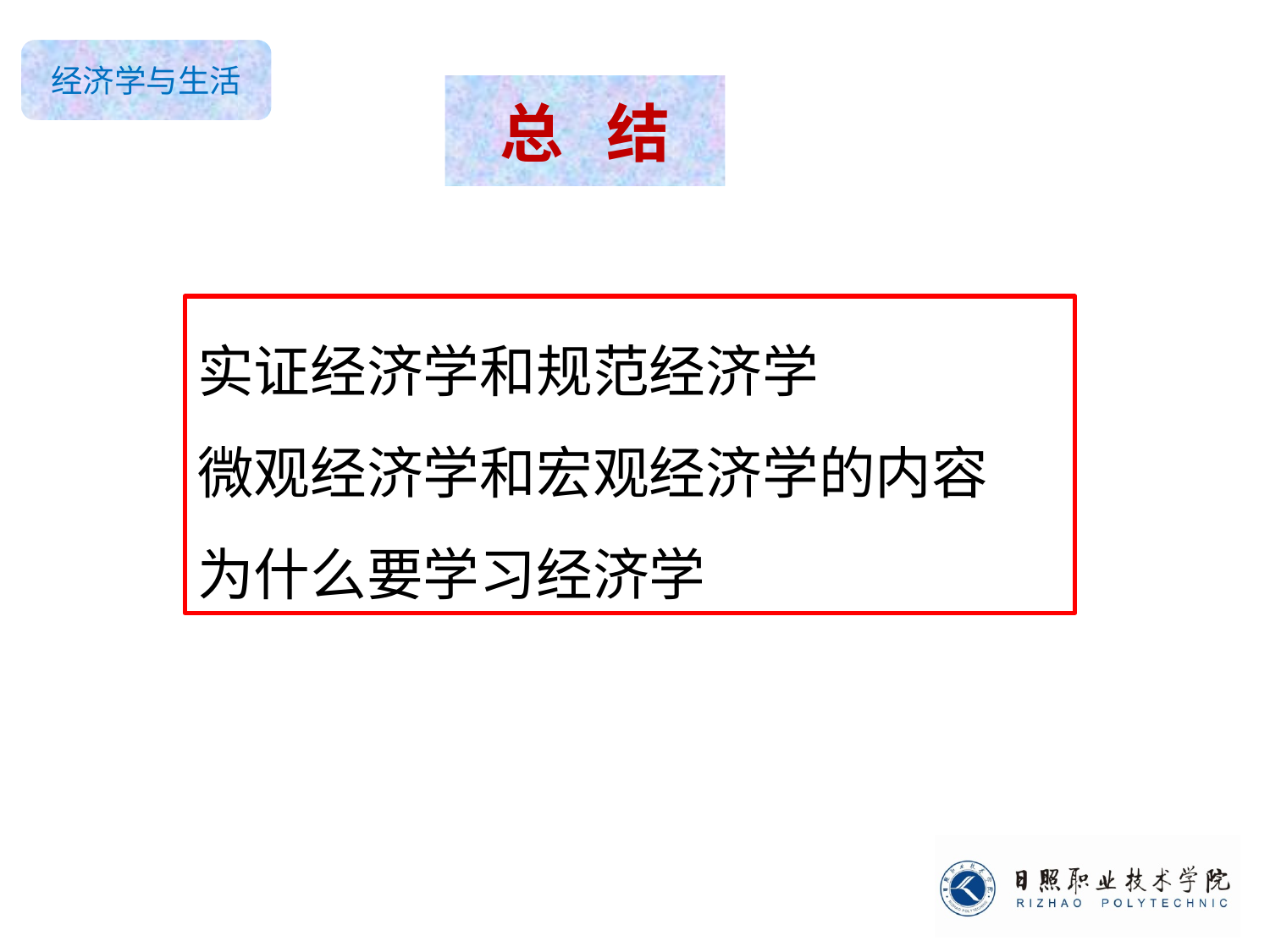

总   结
实证经济学和规范经济学
微观经济学和宏观经济学的内容
为什么要学习经济学